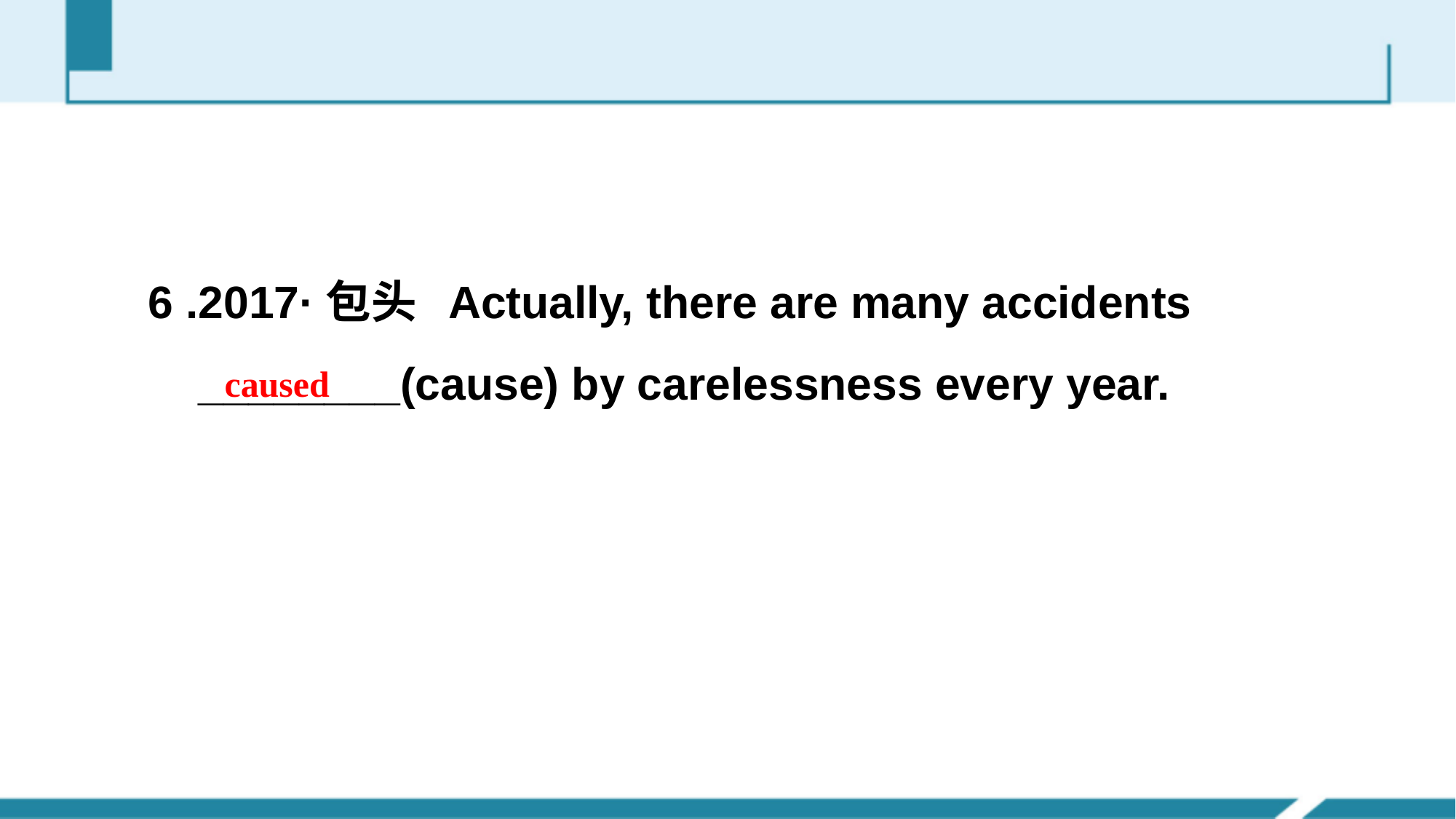

#
6 .2017·包头  Actually, there are many accidents
    ________(cause) by carelessness every year.

caused